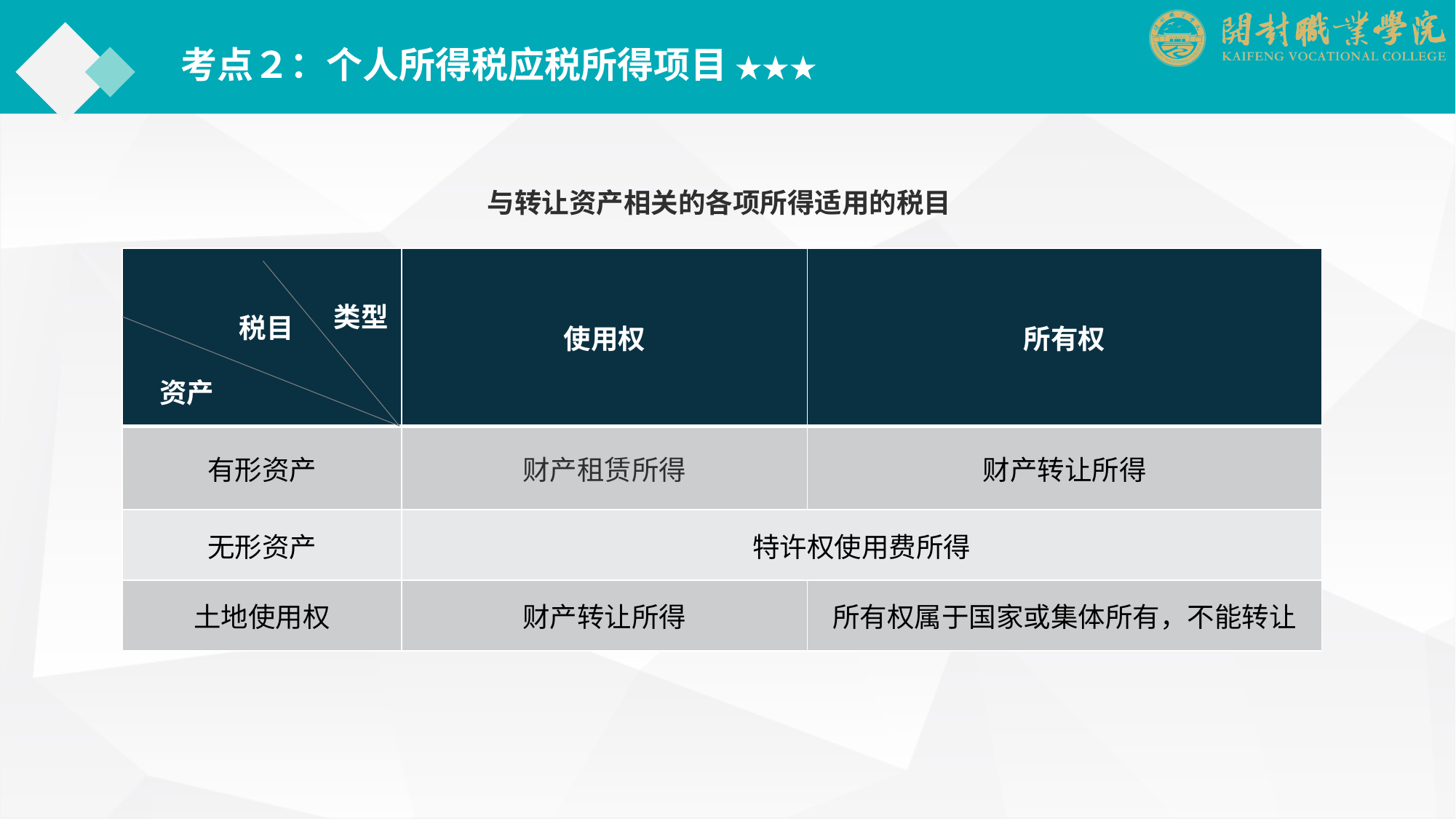

考点２：个人所得税应税所得项目 ★★★
与转让资产相关的各项所得适用的税目
|  | 使用权 | 所有权 |
| --- | --- | --- |
| 有形资产 | 财产租赁所得 | 财产转让所得 |
| 无形资产 | 特许权使用费所得 |  |
| 土地使用权 | 财产转让所得 | 所有权属于国家或集体所有，不能转让 |

类型
  税目
资产